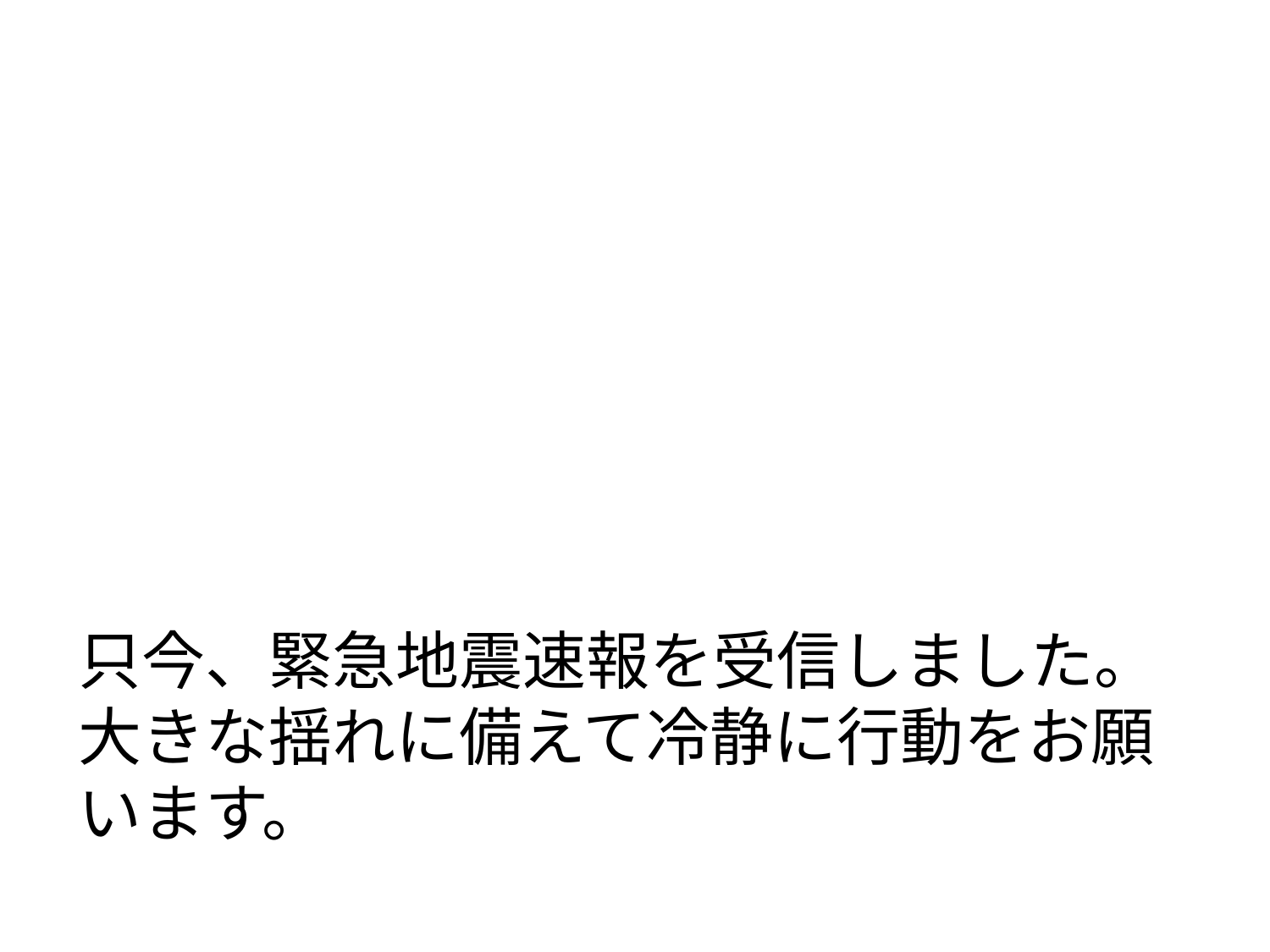

只今、緊急地震速報を受信しました。大きな揺れに備えて冷静に行動をお願います。